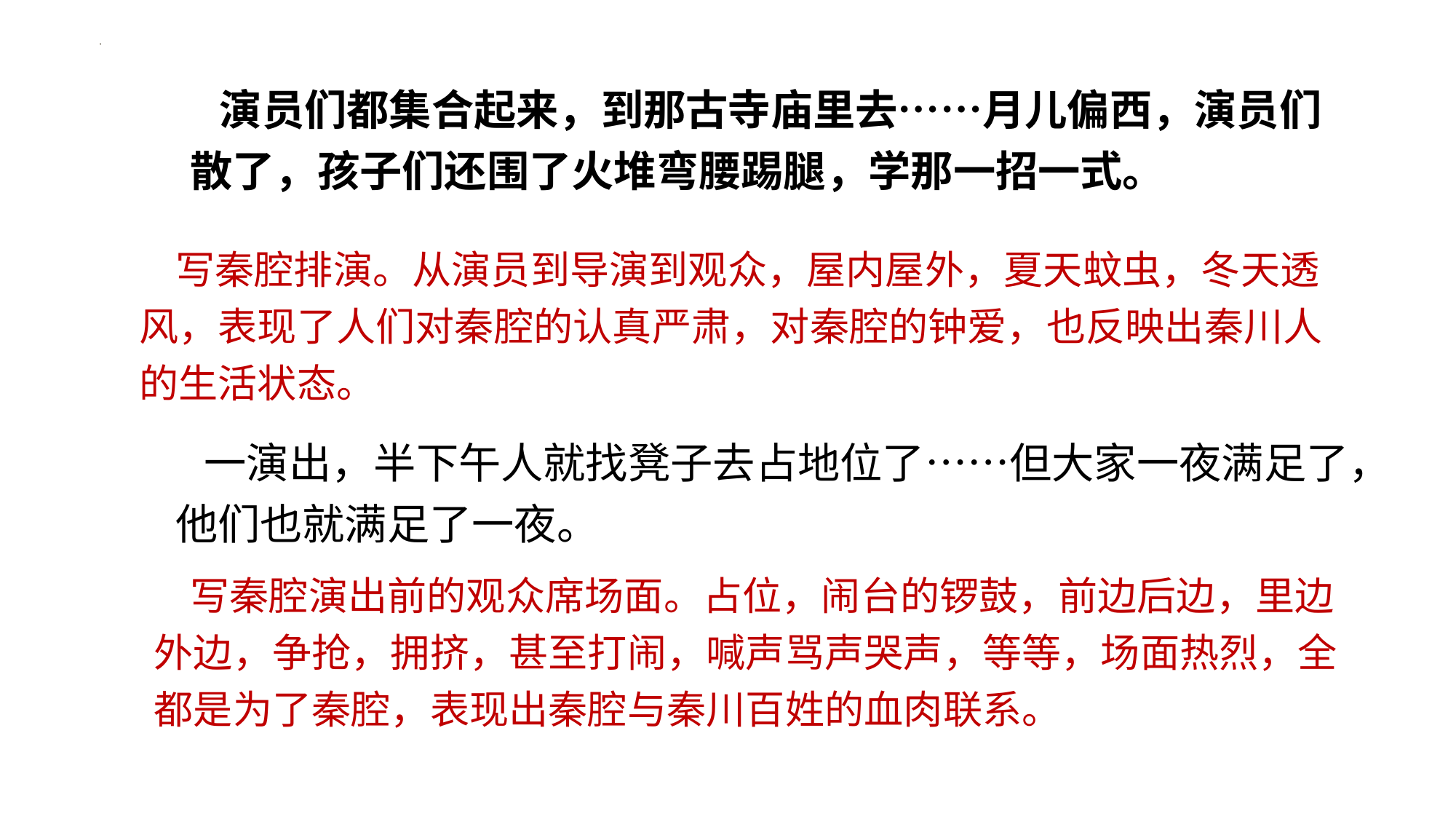

# 演员们都集合起来，到那古寺庙里去……月儿偏西，演员们散了，孩子们还围了火堆弯腰踢腿，学那一招一式。
   写秦腔排演。从演员到导演到观众，屋内屋外，夏天蚊虫，冬天透风，表现了人们对秦腔的认真严肃，对秦腔的钟爱，也反映出秦川人的生活状态。
  一演出，半下午人就找凳子去占地位了……但大家一夜满足了，他们也就满足了一夜。
   写秦腔演出前的观众席场面。占位，闹台的锣鼓，前边后边，里边外边，争抢，拥挤，甚至打闹，喊声骂声哭声，等等，场面热烈，全都是为了秦腔，表现出秦腔与秦川百姓的血肉联系。